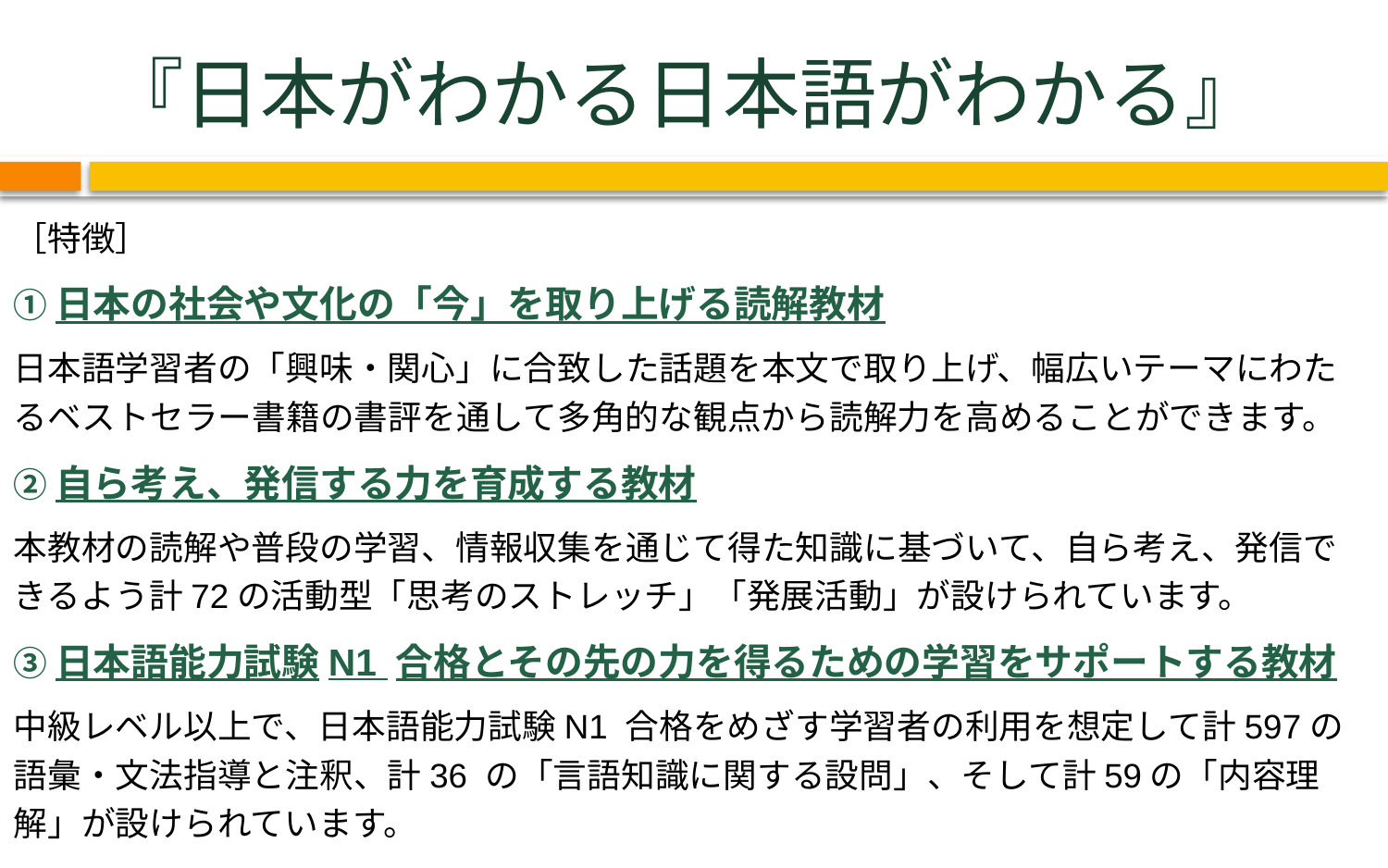

# 『日本がわかる日本語がわかる』
［特徴］
①日本の社会や文化の「今」を取り上げる読解教材
日本語学習者の「興味・関心」に合致した話題を本文で取り上げ、幅広いテーマにわたるベストセラー書籍の書評を通して多角的な観点から読解力を高めることができます。
②自ら考え、発信する力を育成する教材
本教材の読解や普段の学習、情報収集を通じて得た知識に基づいて、自ら考え、発信できるよう計72の活動型「思考のストレッチ」「発展活動」が設けられています。
③日本語能力試験N1 合格とその先の力を得るための学習をサポートする教材
中級レベル以上で、日本語能力試験N1 合格をめざす学習者の利用を想定して計597の語彙・文法指導と注釈、計36 の「言語知識に関する設問」、そして計59の「内容理解」が設けられています。